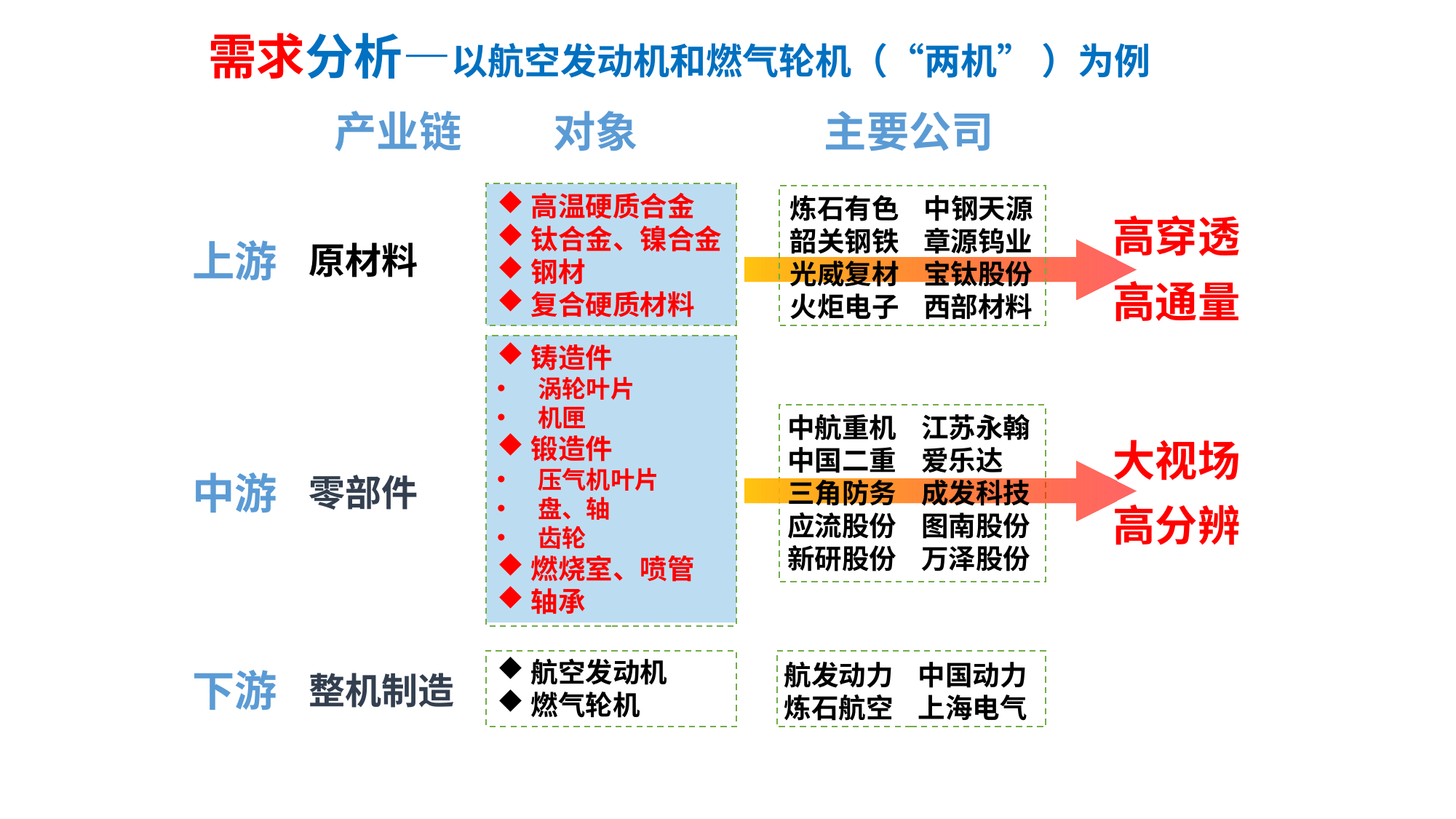

需求分析—以航空发动机和燃气轮机（“两机” ）为例
产业链
对象
主要公司

高温硬质合金
钛合金、镍合金
钢材
复合硬质材料
炼石有色    中钢天源
韶关钢铁    章源钨业
光威复材    宝钛股份
火炬电子    西部材料

高穿透
上游
原材料

高通量
铸造件
涡轮叶片
机匣
锻造件
压气机叶片
盘、轴
齿轮
燃烧室、喷管
轴承

中航重机    江苏永翰
中国二重    爱乐达
三角防务    成发科技
应流股份    图南股份
新研股份    万泽股份

大视场

中游
零部件
高分辨
航空发动机
燃气轮机

航发动力    中国动力
炼石航空    上海电气
下游
整机制造